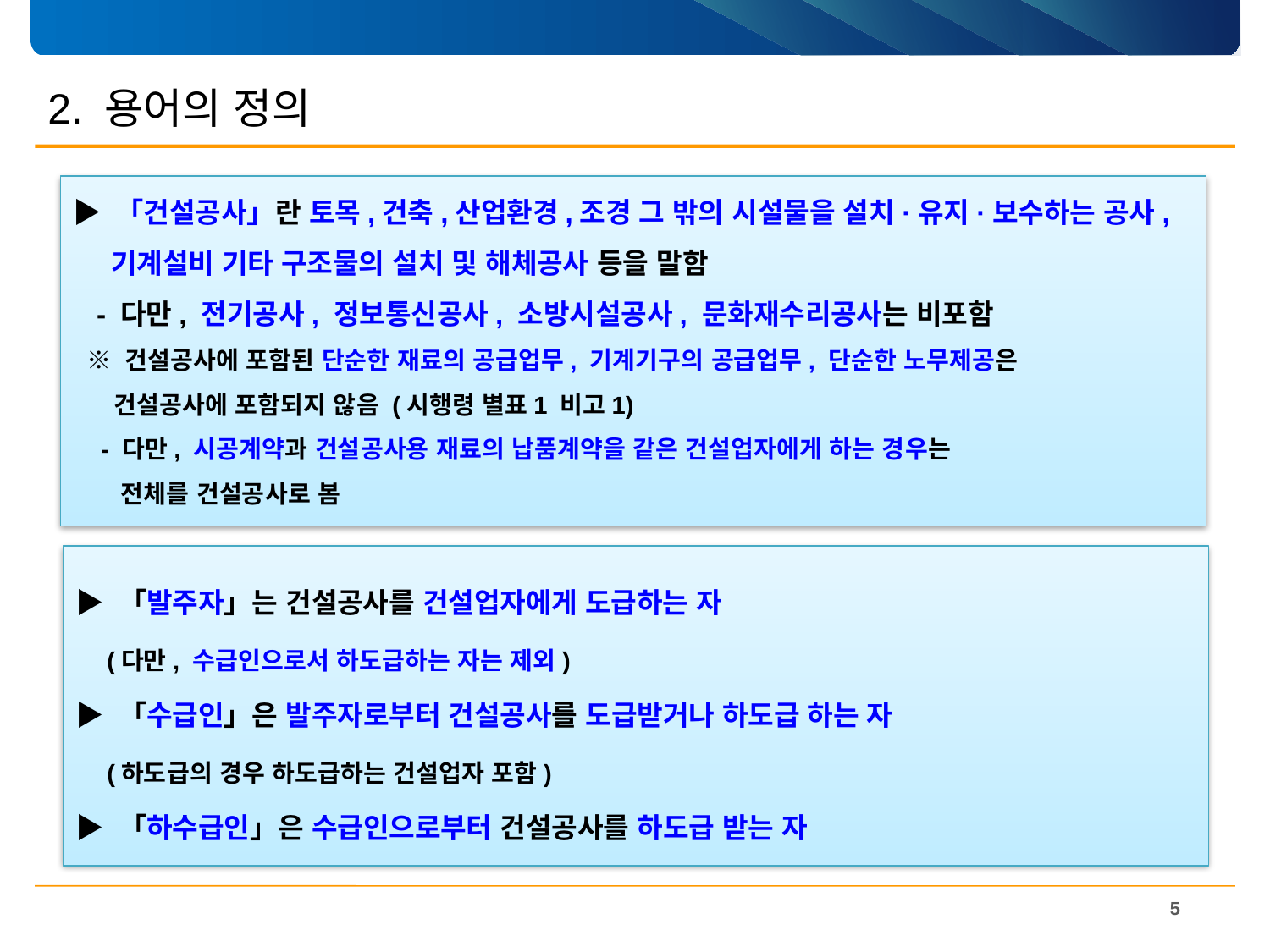

# 2. 용어의 정의

▶ 「건설공사」란 토목,건축,산업환경,조경 그 밖의 시설물을 설치·유지·보수하는 공사,
    기계설비 기타 구조물의 설치 및 해체공사 등을 말함
   - 다만, 전기공사, 정보통신공사, 소방시설공사, 문화재수리공사는 비포함
  ※ 건설공사에 포함된 단순한 재료의 공급업무, 기계기구의 공급업무, 단순한 노무제공은
     건설공사에 포함되지 않음 (시행령 별표1 비고1)
    - 다만, 시공계약과 건설공사용 재료의 납품계약을 같은 건설업자에게 하는 경우는
      전체를 건설공사로 봄

▶ 「발주자」는 건설공사를 건설업자에게 도급하는 자
    (다만, 수급인으로서 하도급하는 자는 제외)
▶ 「수급인」은 발주자로부터 건설공사를 도급받거나 하도급 하는 자
    (하도급의 경우 하도급하는 건설업자 포함)
▶ 「하수급인」은 수급인으로부터 건설공사를 하도급 받는 자